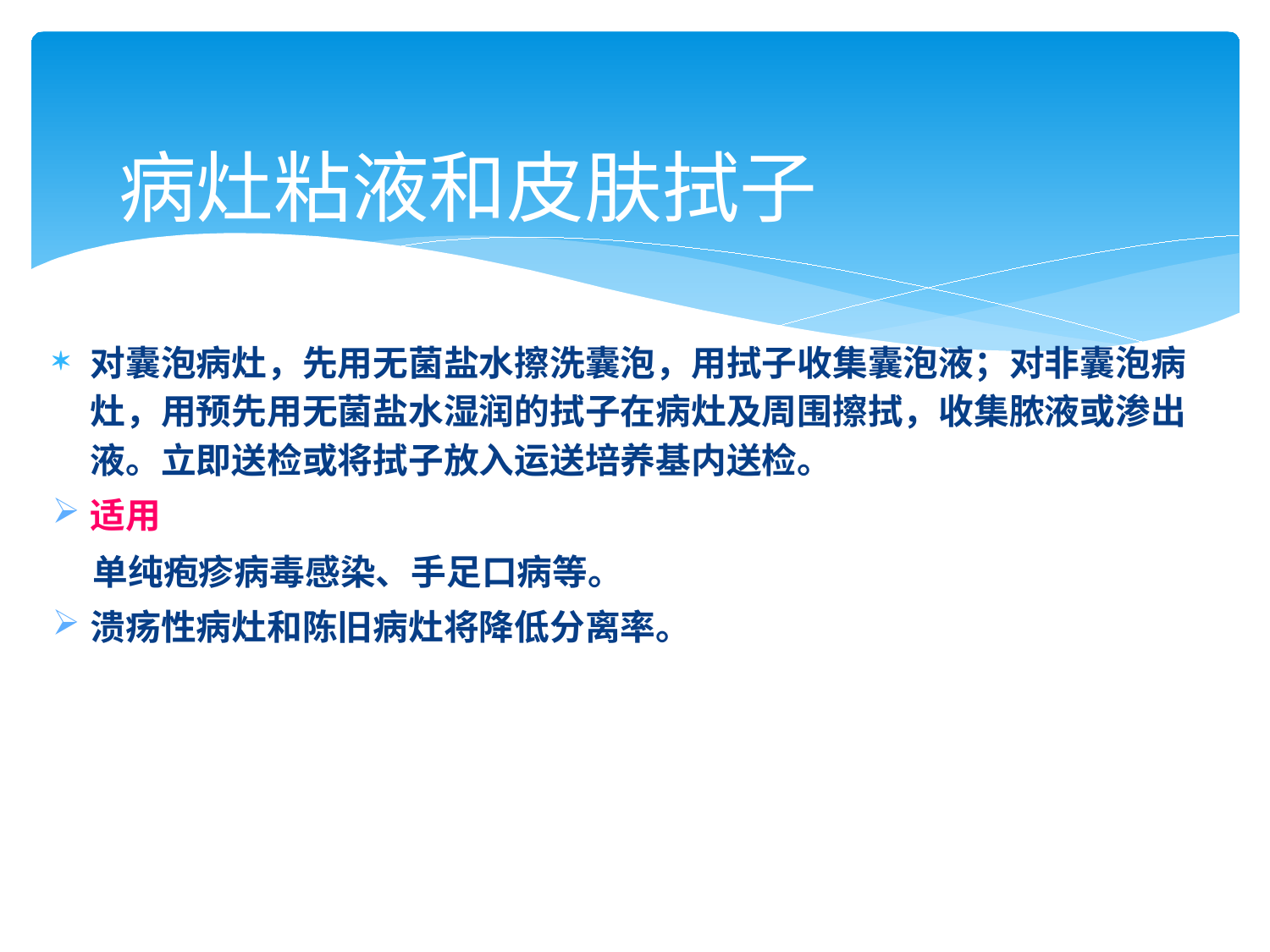

# 病灶粘液和皮肤拭子
对囊泡病灶，先用无菌盐水擦洗囊泡，用拭子收集囊泡液；对非囊泡病灶，用预先用无菌盐水湿润的拭子在病灶及周围擦拭，收集脓液或渗出液。立即送检或将拭子放入运送培养基内送检。
适用
    单纯疱疹病毒感染、手足口病等。
溃疡性病灶和陈旧病灶将降低分离率。